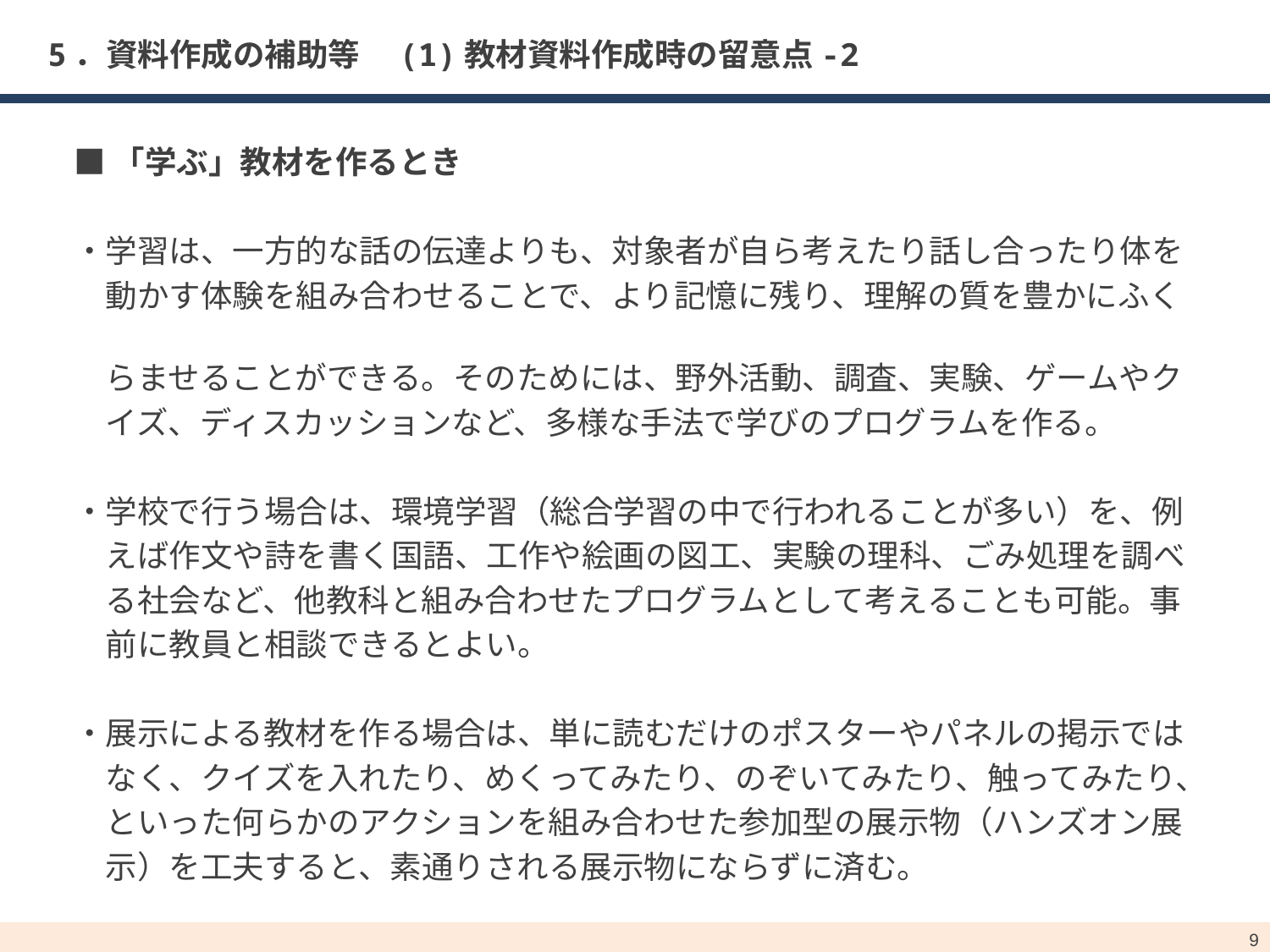

# 5．資料作成の補助等　(1)教材資料作成時の留意点-2
■「学ぶ」教材を作るとき

・学習は、一方的な話の伝達よりも、対象者が自ら考えたり話し合ったり体を
　動かす体験を組み合わせることで、より記憶に残り、理解の質を豊かにふく
　らませることができる。そのためには、野外活動、調査、実験、ゲームやク
　イズ、ディスカッションなど、多様な手法で学びのプログラムを作る。

・学校で行う場合は、環境学習（総合学習の中で行われることが多い）を、例
　えば作文や詩を書く国語、工作や絵画の図工、実験の理科、ごみ処理を調べ
　る社会など、他教科と組み合わせたプログラムとして考えることも可能。事
　前に教員と相談できるとよい。

・展示による教材を作る場合は、単に読むだけのポスターやパネルの掲示では
　なく、クイズを入れたり、めくってみたり、のぞいてみたり、触ってみたり、
　といった何らかのアクションを組み合わせた参加型の展示物（ハンズオン展
　示）を工夫すると、素通りされる展示物にならずに済む。